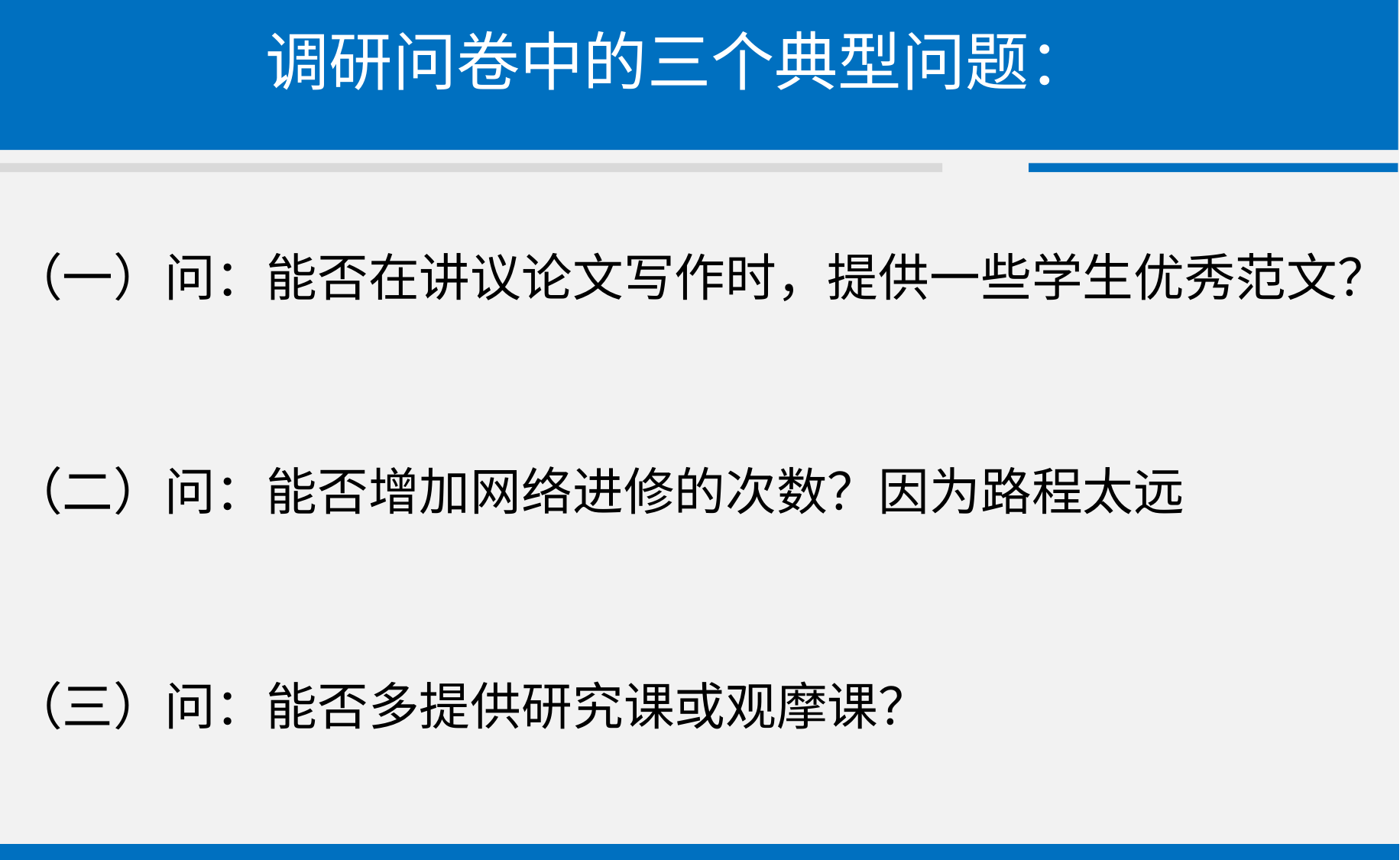

调研问卷中的三个典型问题：

（一）问：能否在讲议论文写作时，提供一些学生优秀范文？

（二）问：能否增加网络进修的次数？因为路程太远

（三）问：能否多提供研究课或观摩课？